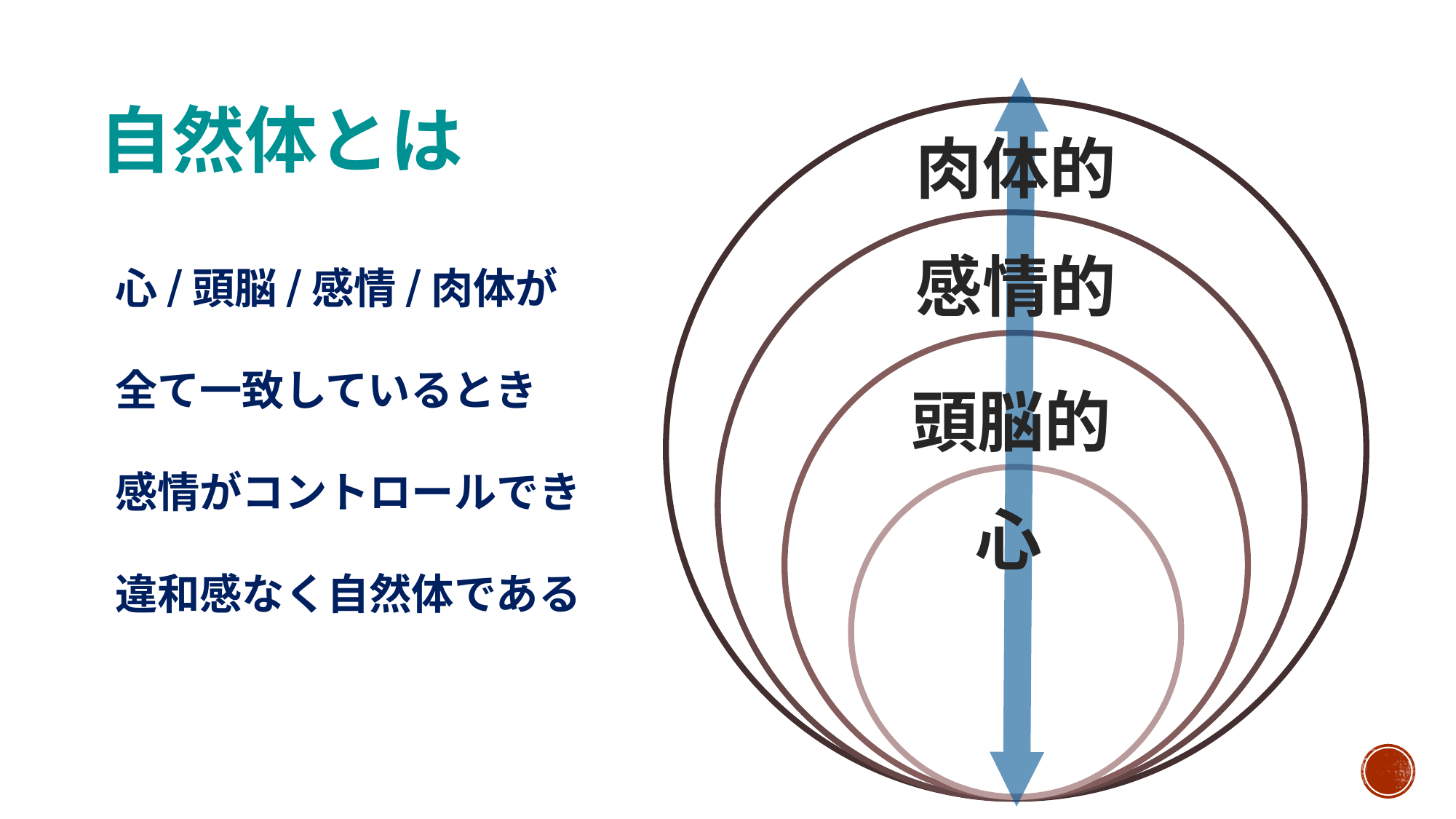

自然体とは

肉体的
心/頭脳/感情/肉体が
全て一致しているとき
感情がコントロールでき
違和感なく自然体である

感情的

頭脳的

心